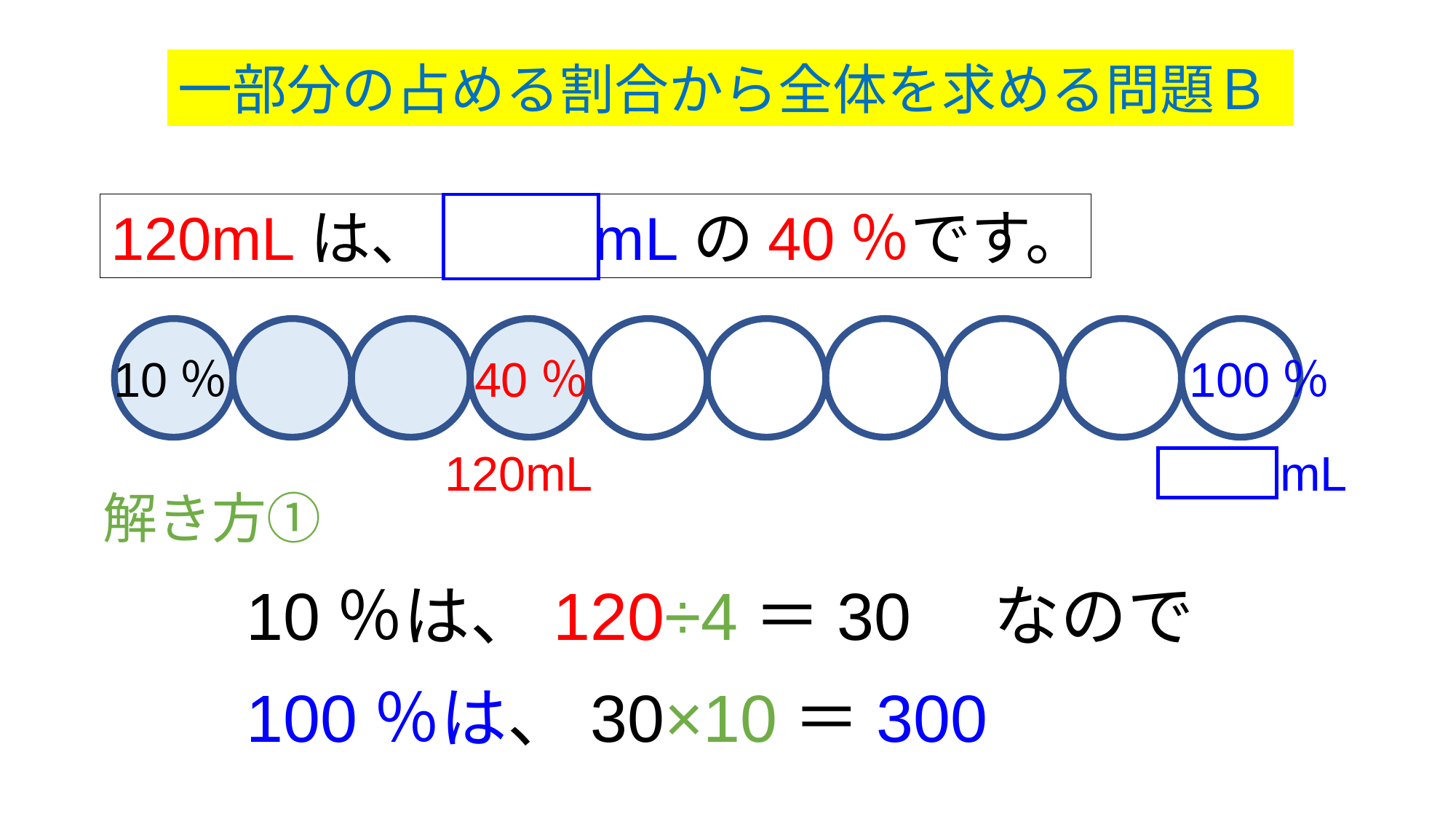

一部分の占める割合から全体を求める問題Ｂ
120mLは、　　  mLの40％です。

10％
40％
100％
120mL
mL

解き方①
10％は、120÷4＝30　なので
100％は、30×10＝300